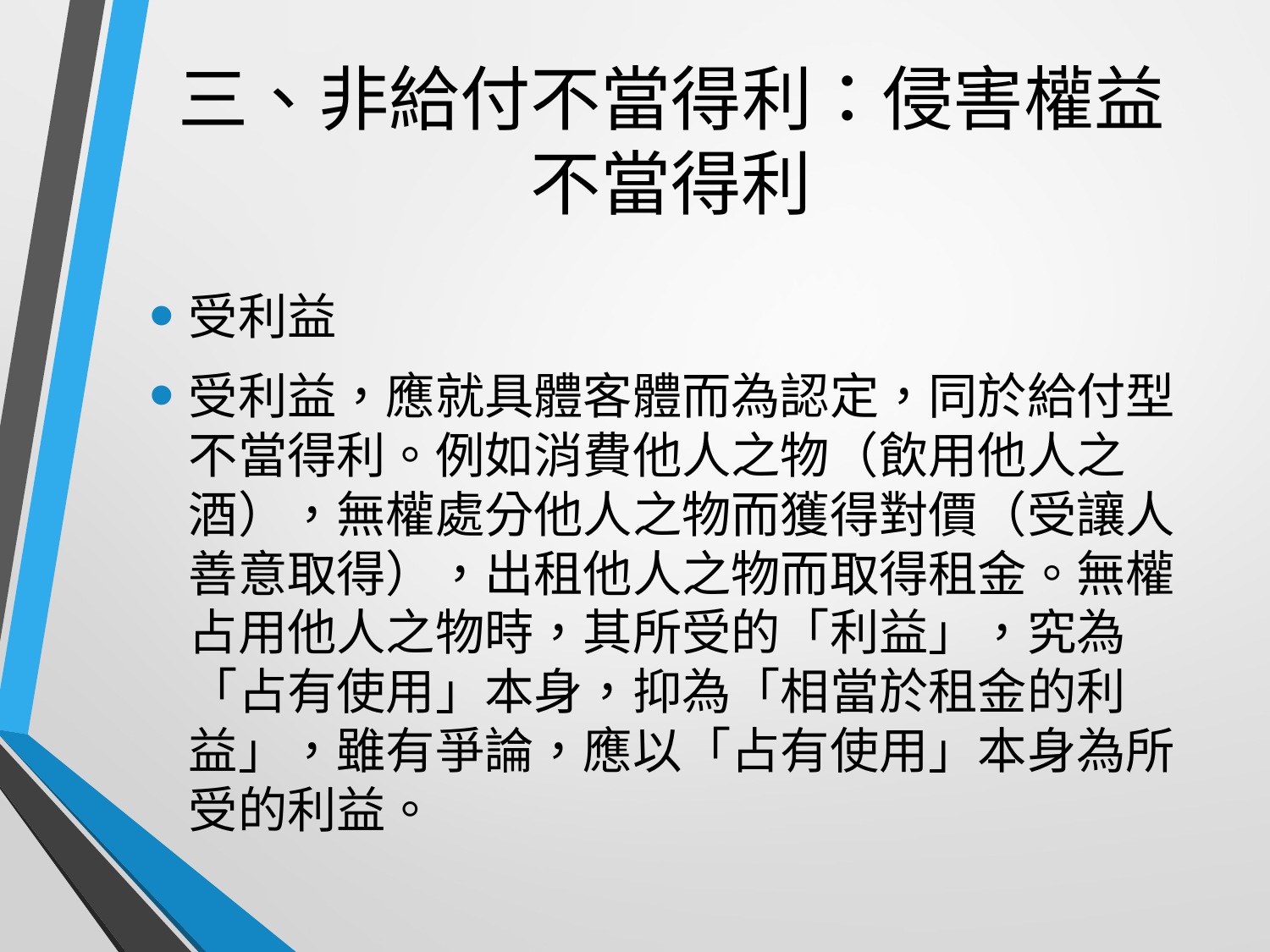

# 三、非給付不當得利：侵害權益不當得利
受利益
受利益，應就具體客體而為認定，同於給付型不當得利。例如消費他人之物（飲用他人之酒），無權處分他人之物而獲得對價（受讓人善意取得），出租他人之物而取得租金。無權占用他人之物時，其所受的「利益」，究為「占有使用」本身，抑為「相當於租金的利益」，雖有爭論，應以「占有使用」本身為所受的利益。